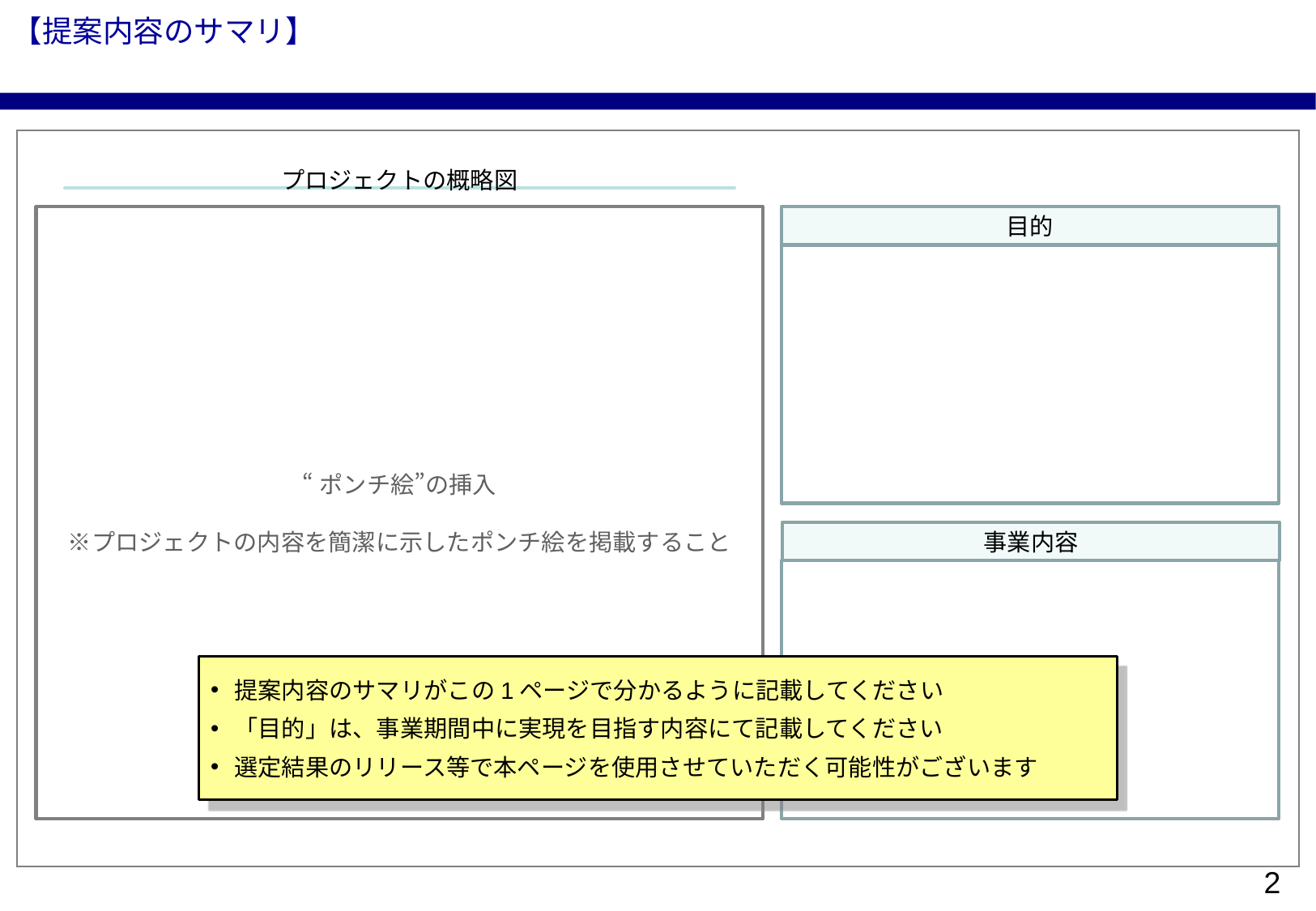

【提案内容のサマリ】

プロジェクトの概略図
“ポンチ絵”の挿入
※プロジェクトの内容を簡潔に示したポンチ絵を掲載すること
目的

事業内容

提案内容のサマリがこの1ページで分かるように記載してください
「目的」は、事業期間中に実現を目指す内容にて記載してください
選定結果のリリース等で本ページを使用させていただく可能性がございます